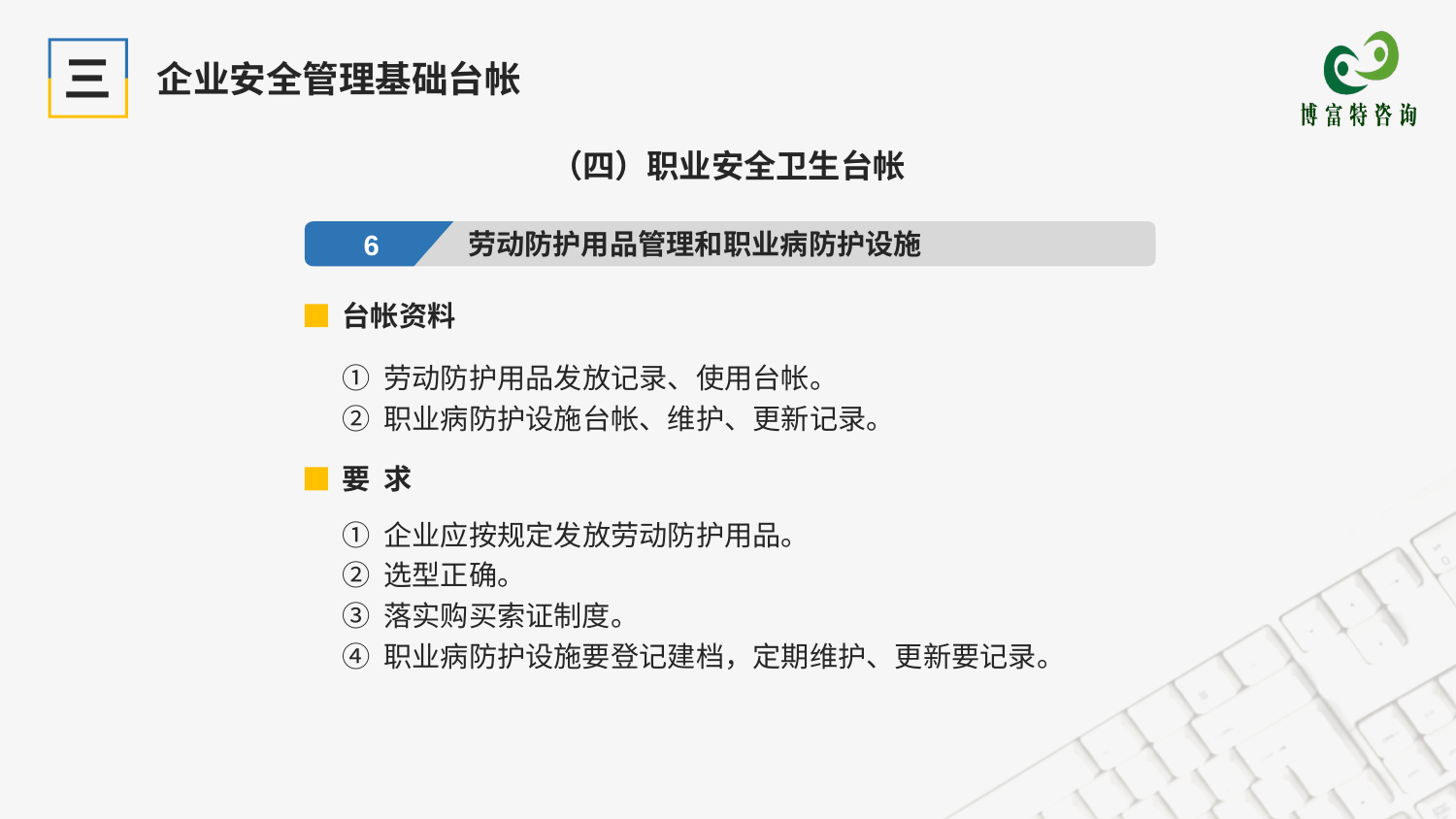

三
企业安全管理基础台帐
（四）职业安全卫生台帐
劳动防护用品管理和职业病防护设施
6

台帐资料
① 劳动防护用品发放记录、使用台帐。
② 职业病防护设施台帐、维护、更新记录。
要  求

① 企业应按规定发放劳动防护用品。
② 选型正确。
③ 落实购买索证制度。
④ 职业病防护设施要登记建档，定期维护、更新要记录。